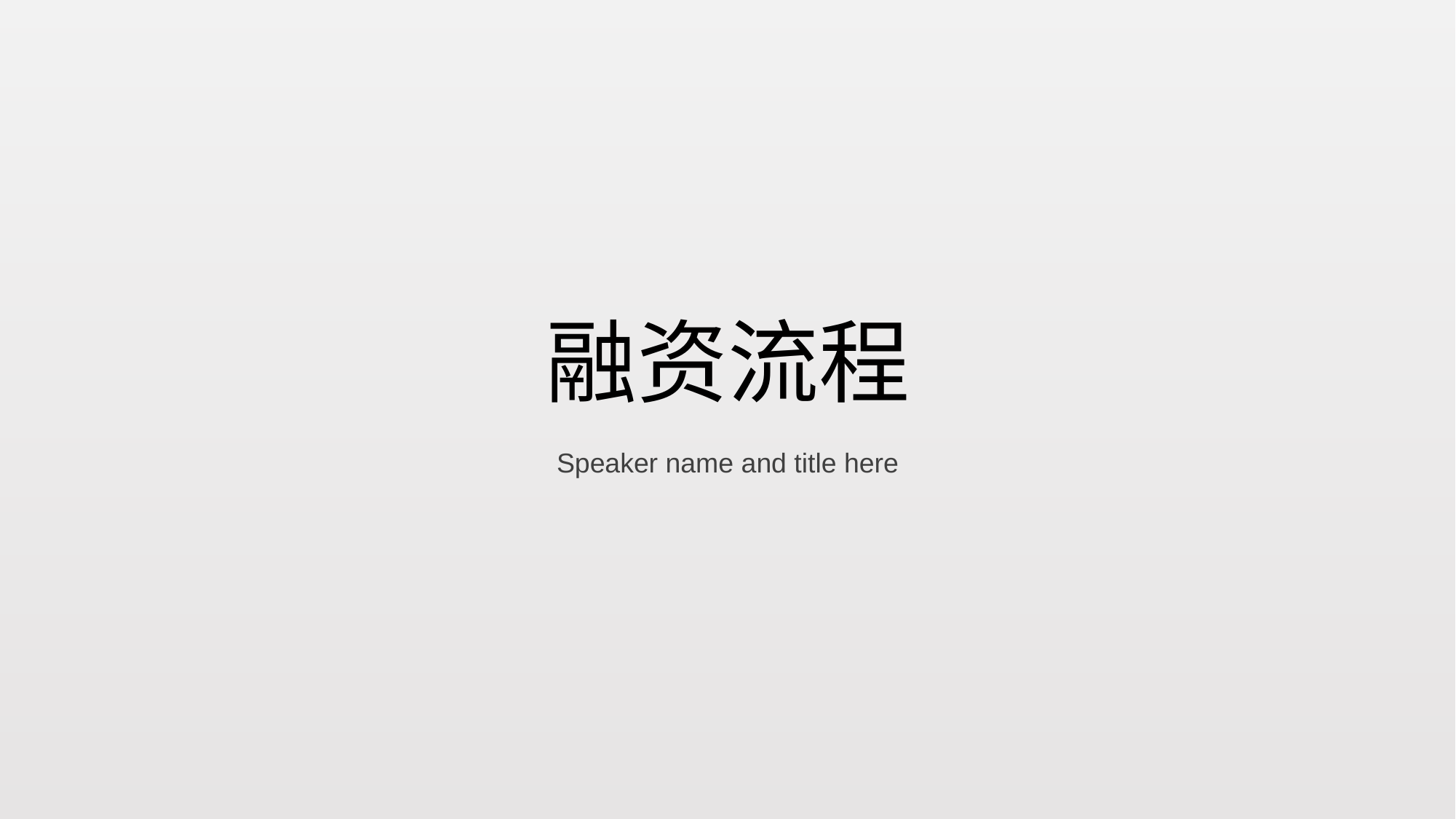

# 融资流程
Speaker name and title here